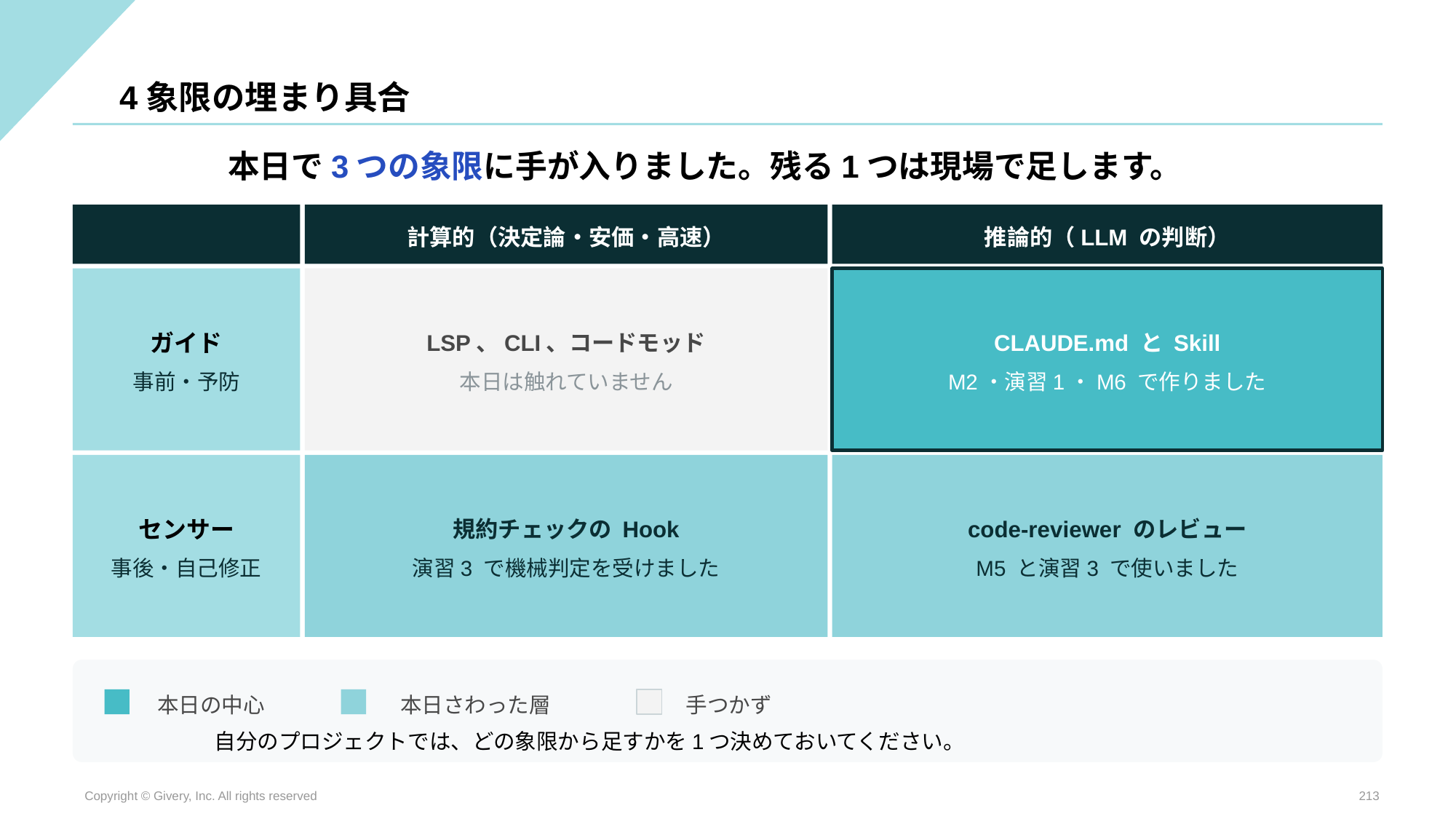

4象限の埋まり具合

本日で3つの象限に手が入りました。残る1つは現場で足します。

計算的（決定論・安価・高速）
推論的（LLM の判断）

ガイド
LSP、CLI、コードモッド
CLAUDE.md と Skill
事前・予防
本日は触れていません
M2・演習1・M6 で作りました

センサー
規約チェックの Hook
code-reviewer のレビュー
事後・自己修正
演習3 で機械判定を受けました
M5 と演習3 で使いました

本日の中心
本日さわった層
手つかず
自分のプロジェクトでは、どの象限から足すかを1つ決めておいてください。
Copyright © Givery, Inc. All rights reserved
213